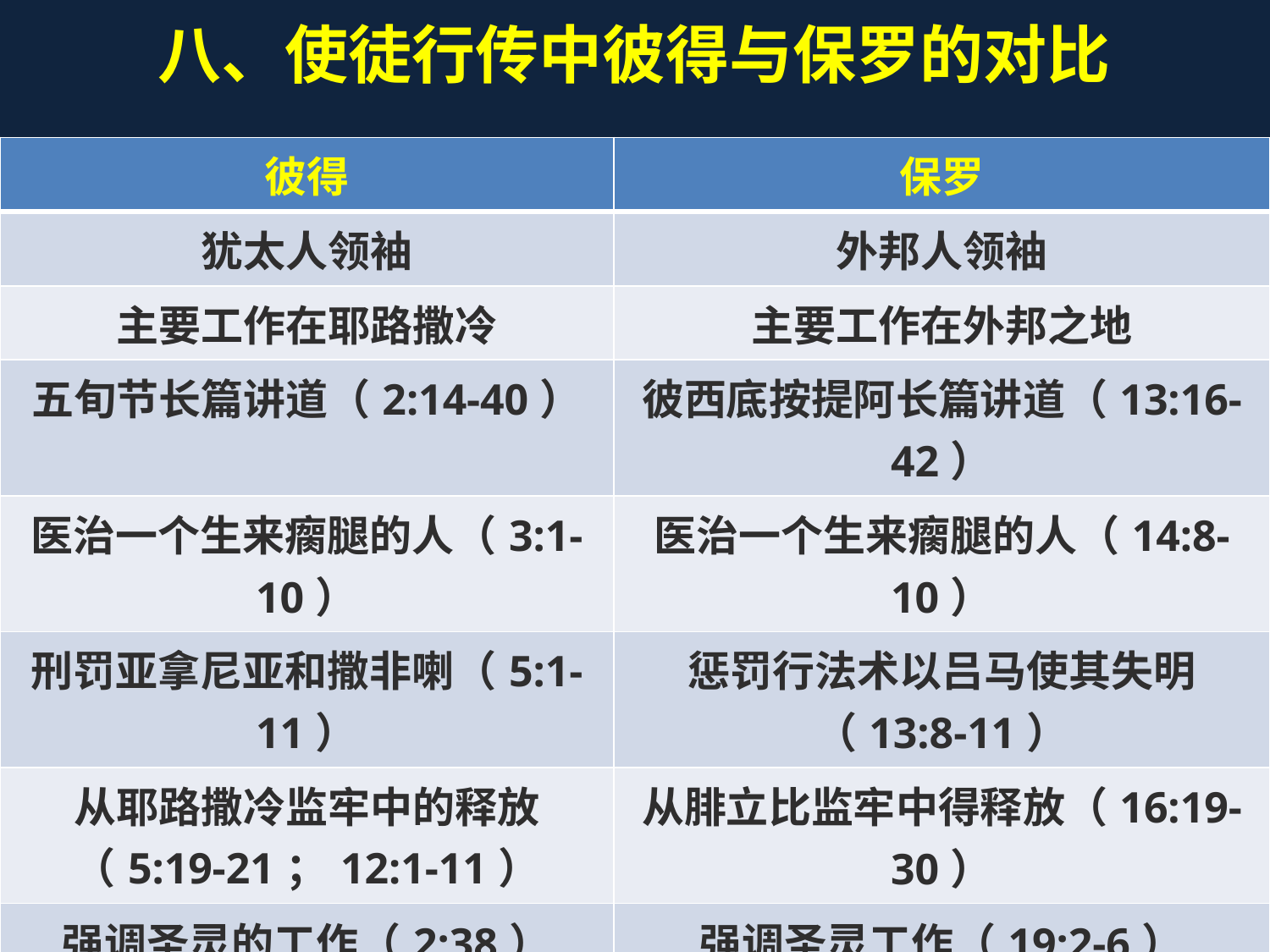

八、使徒行传中彼得与保罗的对比
| 彼得 | 保罗 |
| --- | --- |
| 犹太人领袖 | 外邦人领袖 |
| 主要工作在耶路撒冷 | 主要工作在外邦之地 |
| 五旬节长篇讲道（2:14-40） | 彼西底按提阿长篇讲道（13:16-42） |
| 医治一个生来瘸腿的人（3:1-10） | 医治一个生来瘸腿的人（14:8-10） |
| 刑罚亚拿尼亚和撒非喇（5:1-11） | 惩罚行法术以吕马使其失明（13:8-11） |
| 从耶路撒冷监牢中的释放（5:19-21；12:1-11） | 从腓立比监牢中得释放（16:19-30） |
| 强调圣灵的工作（2:38） | 强调圣灵工作（19:2-6） |
| 信息以耶稣复活为主（2:24-36；3:15；26；4:2；5:30；10:40-41） | 信息以耶稣复活为主（13:30-37；17:3；18；31；24:15；21；26:8） |
| 耶路撒冷早期教会领袖 | 第一个外邦安提阿教会创办人 |